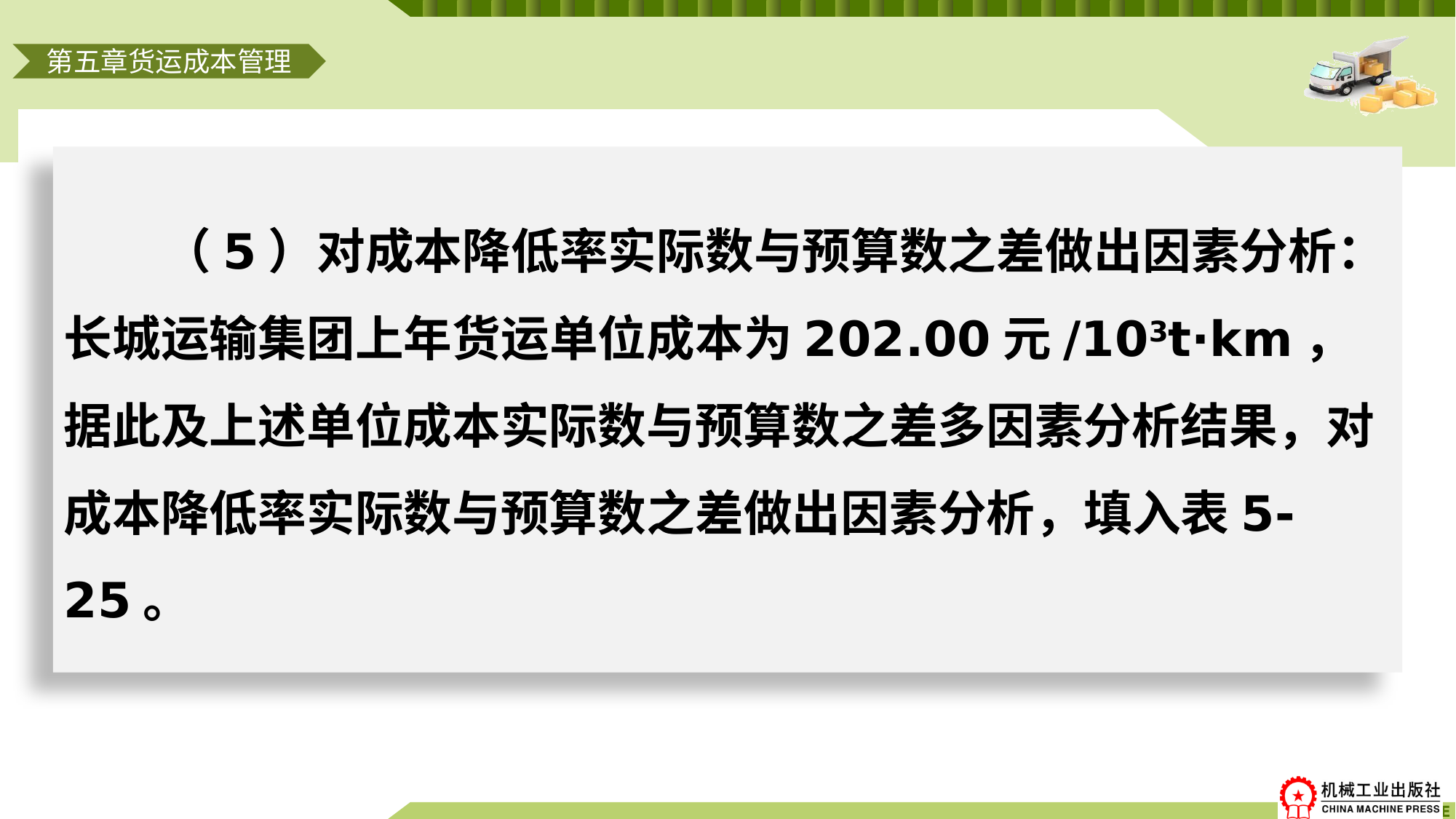

第五章货运成本管理
# （5）对成本降低率实际数与预算数之差做出因素分析： 长城运输集团上年货运单位成本为202.00元/103t·km，据此及上述单位成本实际数与预算数之差多因素分析结果，对成本降低率实际数与预算数之差做出因素分析，填入表5-25。